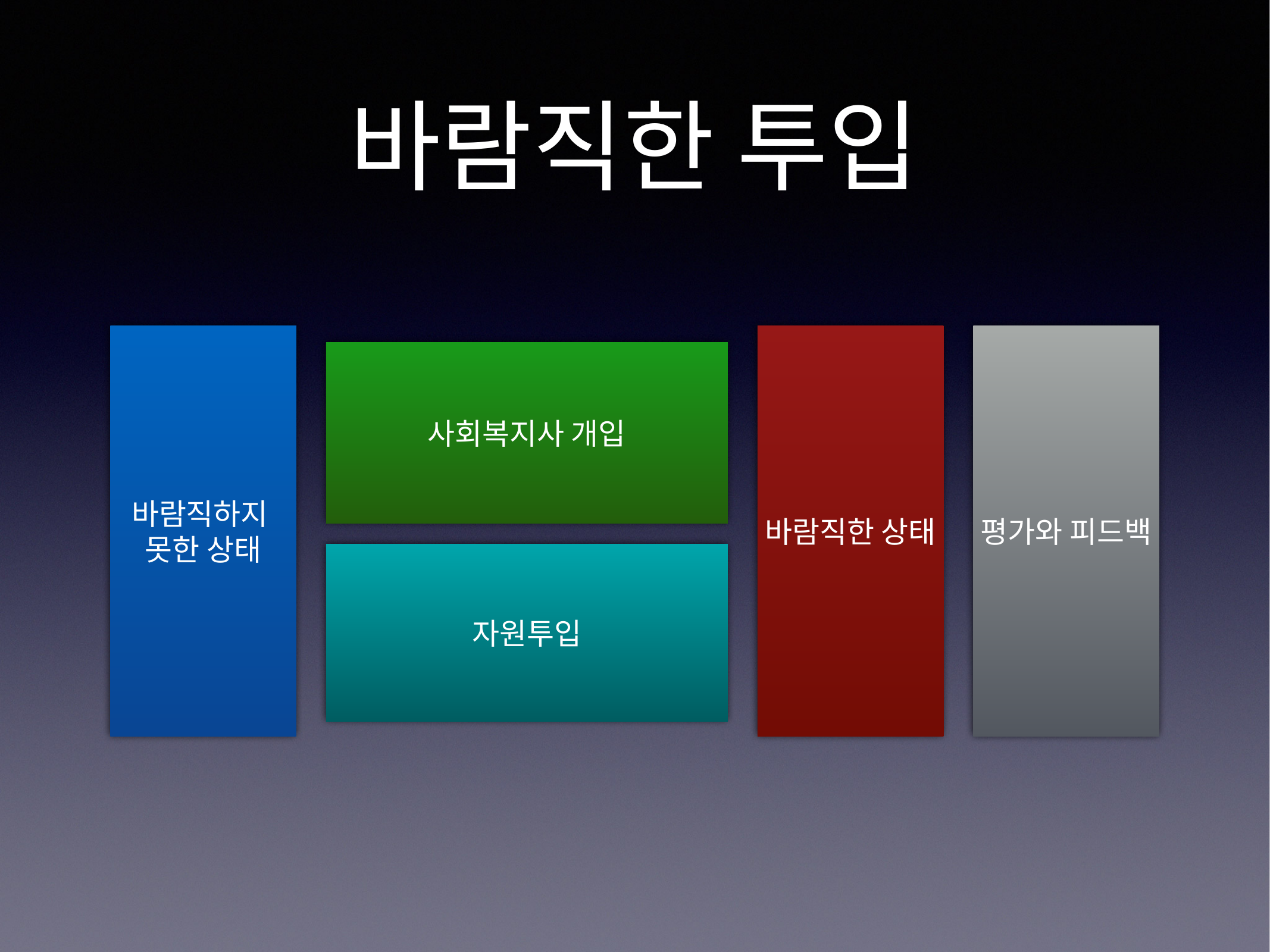

# 바람직한 투입
바람직하지
못한 상태
바람직한 상태
평가와 피드백
사회복지사 개입
자원투입